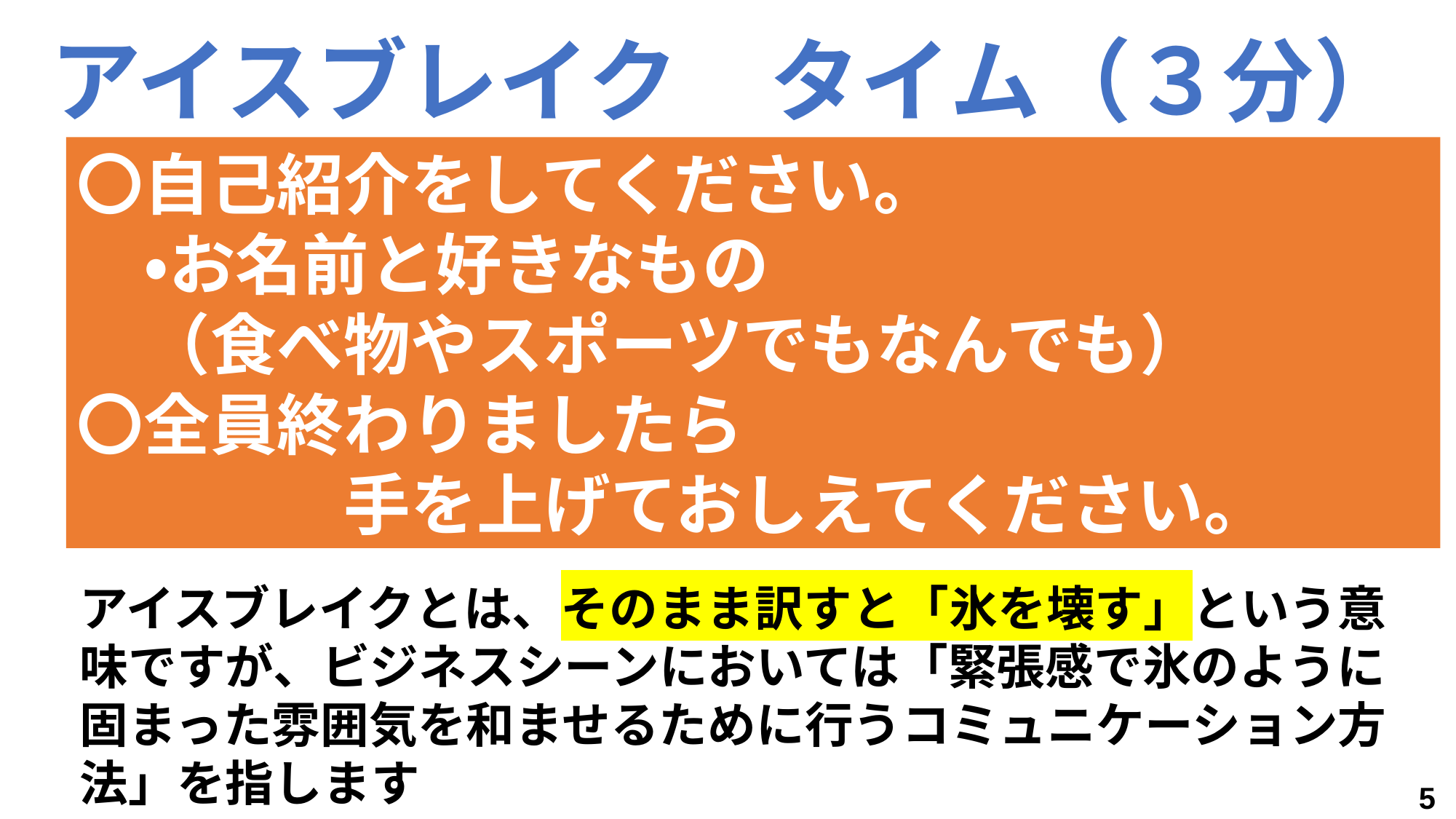

アイスブレイク　タイム（３分）
〇自己紹介をしてください。
　・お名前と好きなもの
　（食べ物やスポーツでもなんでも）
〇全員終わりましたら
　　　　手を上げておしえてください。
アイスブレイクとは、そのまま訳すと「氷を壊す」という意味ですが、ビジネスシーンにおいては「緊張感で氷のように固まった雰囲気を和ませるために行うコミュニケーション方法」を指します